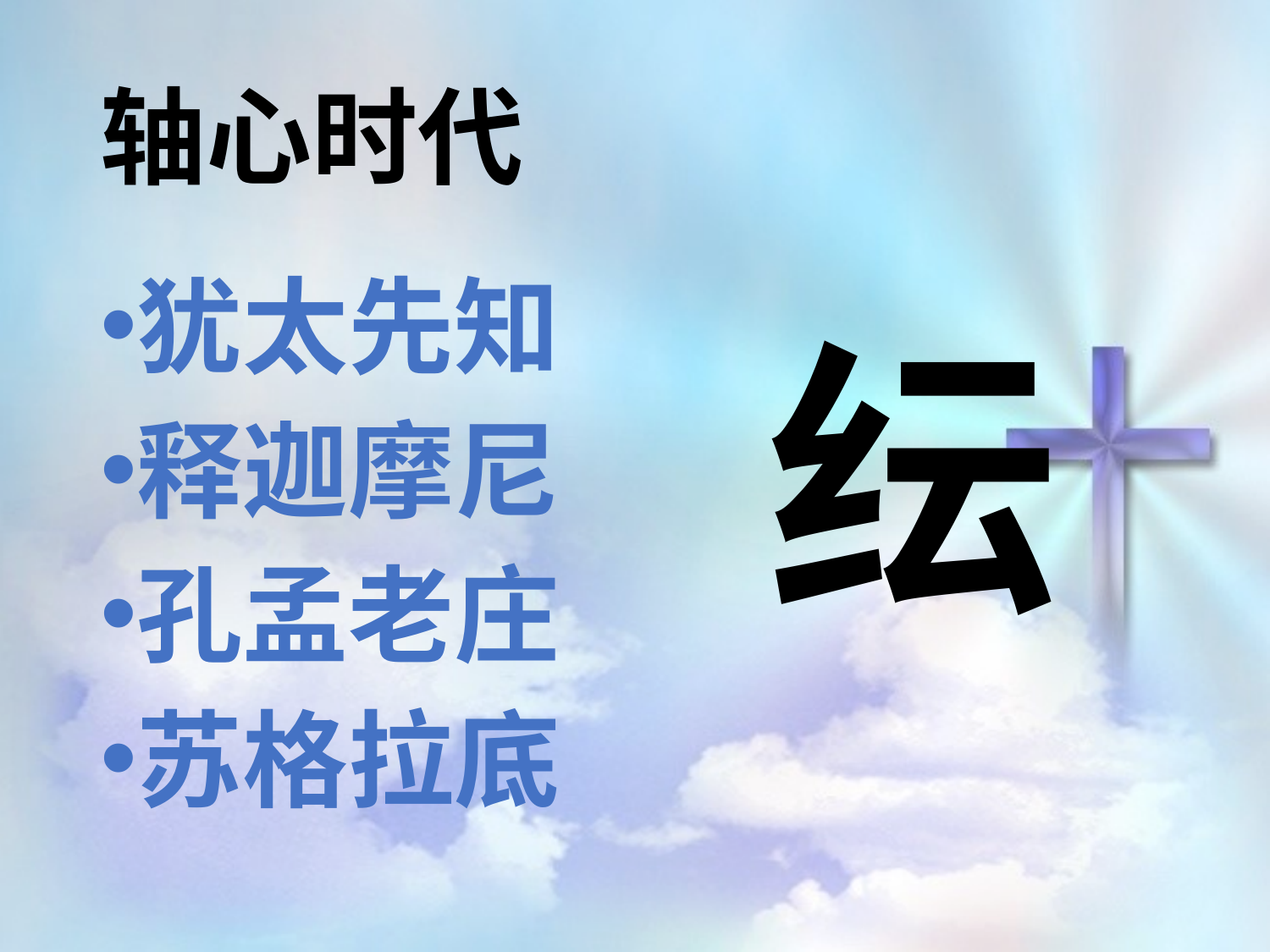

# 轴心时代
犹太先知
释迦摩尼
孔孟老庄
苏格拉底

纭